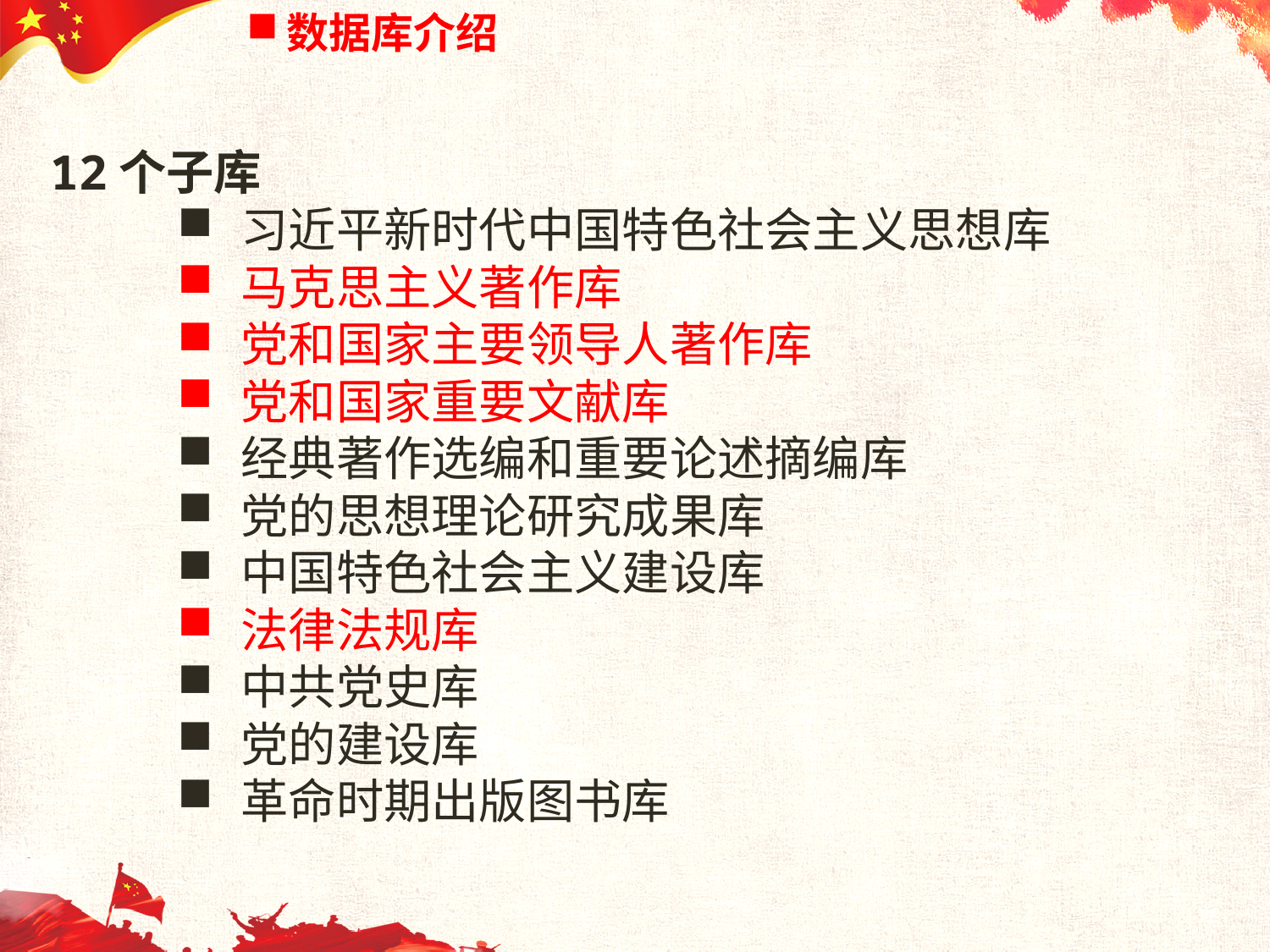

数据库介绍
12个子库
习近平新时代中国特色社会主义思想库
马克思主义著作库
党和国家主要领导人著作库
党和国家重要文献库
经典著作选编和重要论述摘编库
党的思想理论研究成果库
中国特色社会主义建设库
法律法规库
中共党史库
党的建设库
革命时期出版图书库